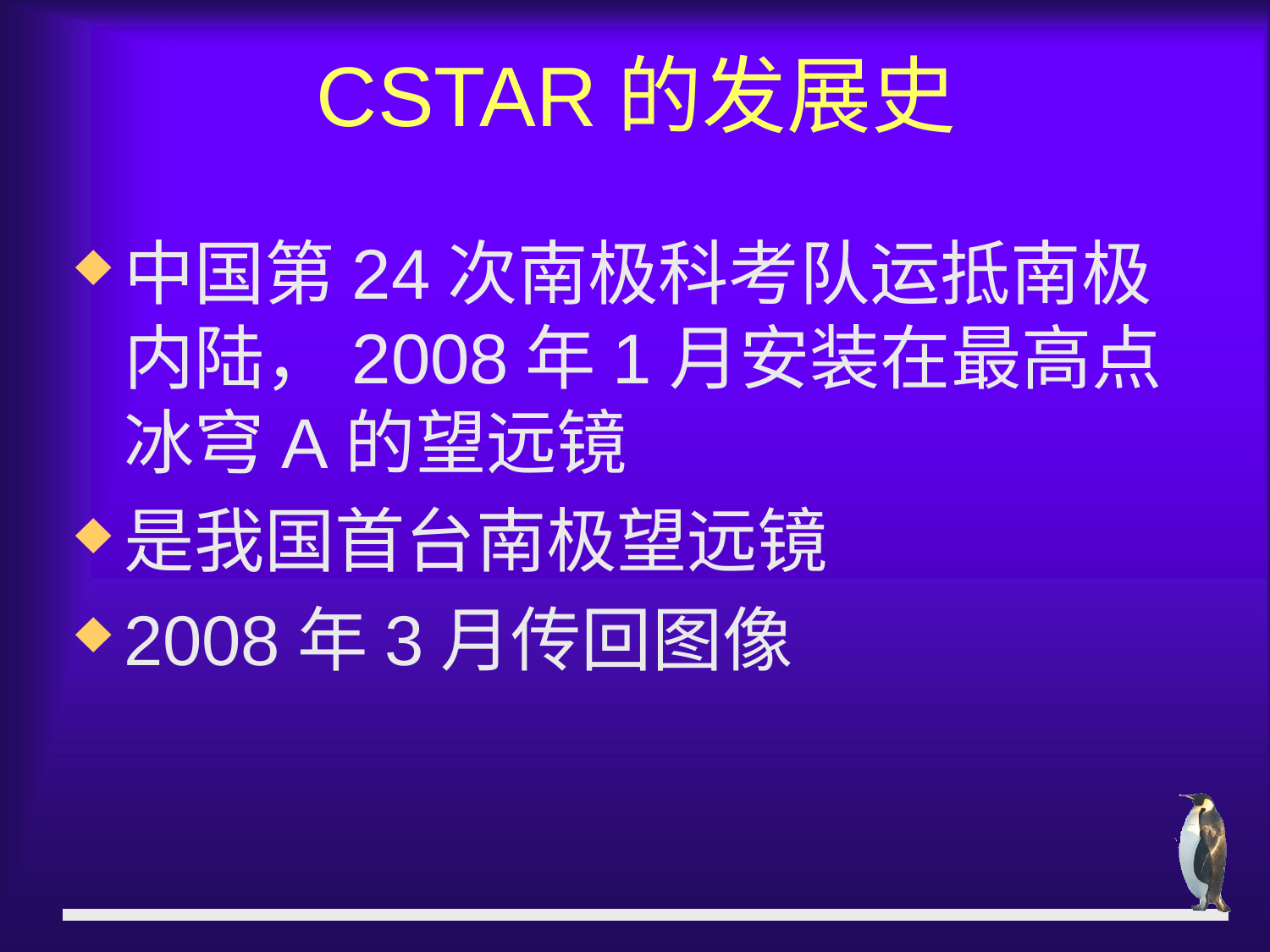

# CSTAR的发展史
中国第24次南极科考队运抵南极内陆，2008年1月安装在最高点冰穹A的望远镜
是我国首台南极望远镜
2008年3月传回图像